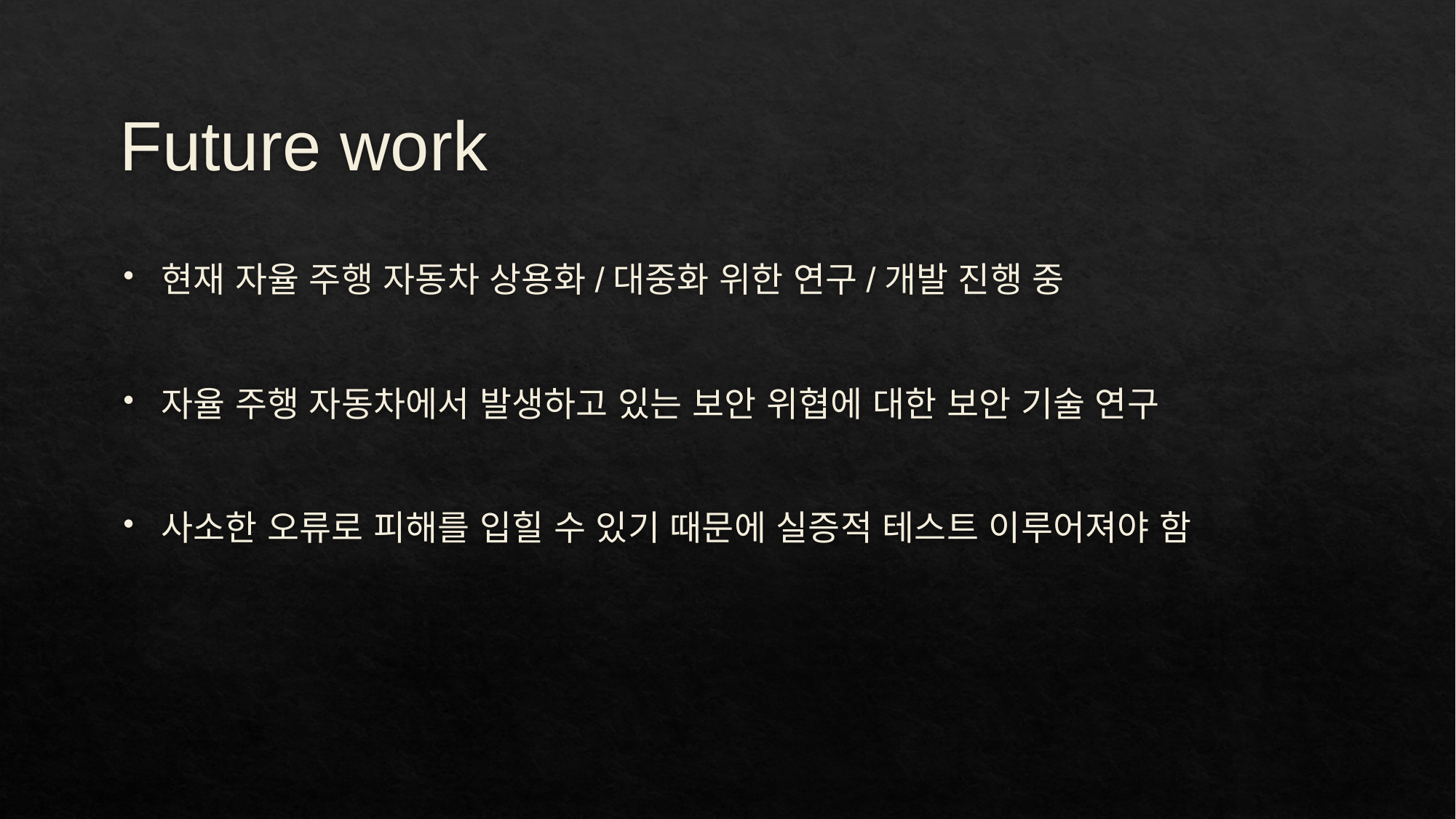

# Future work
현재 자율 주행 자동차 상용화/대중화 위한 연구/개발 진행 중

자율 주행 자동차에서 발생하고 있는 보안 위협에 대한 보안 기술 연구

사소한 오류로 피해를 입힐 수 있기 때문에 실증적 테스트 이루어져야 함